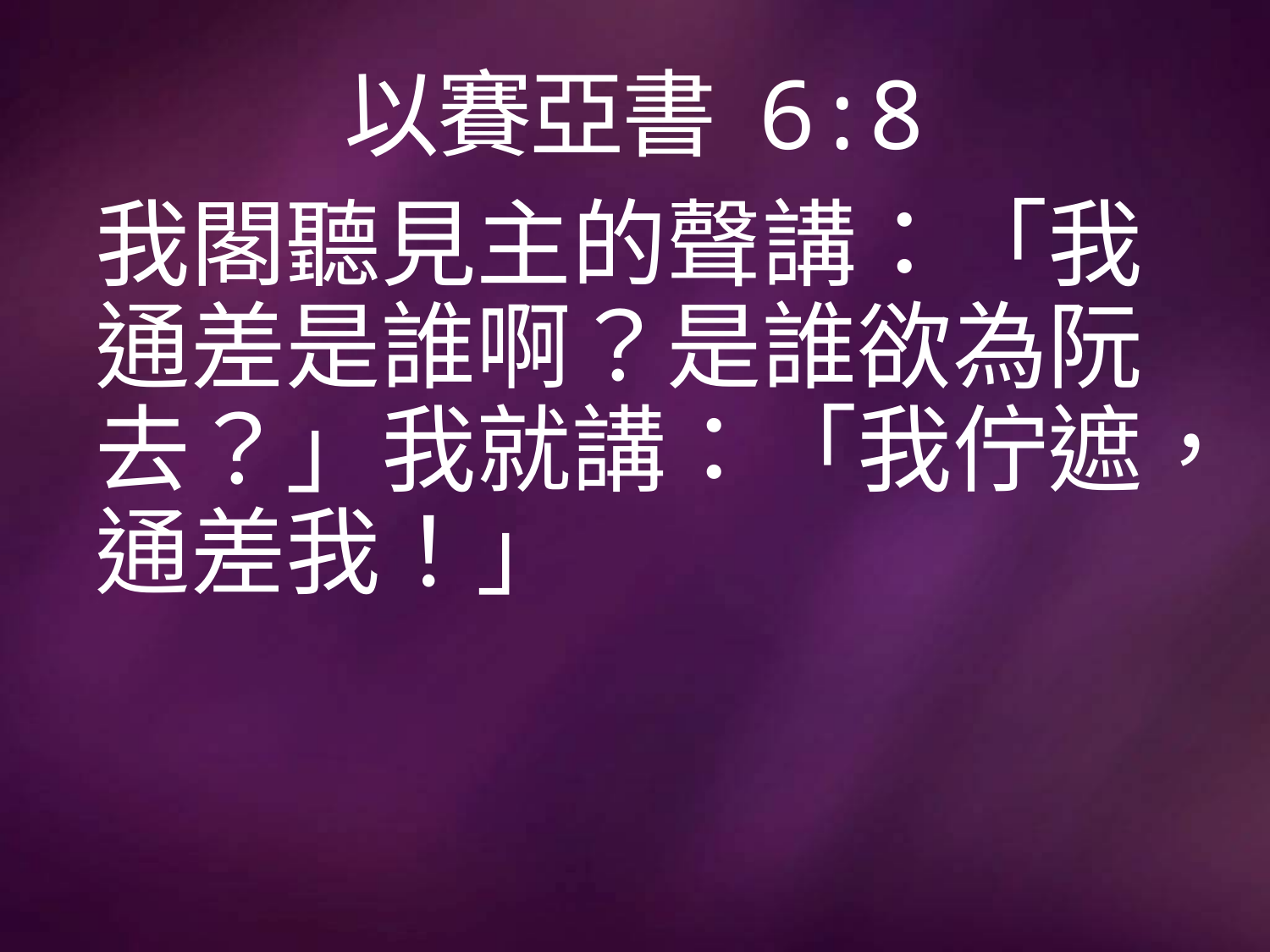

# 以賽亞書 6:8
我閣聽見主的聲講：「我通差是誰啊？是誰欲為阮去？」我就講：「我佇遮，通差我！」